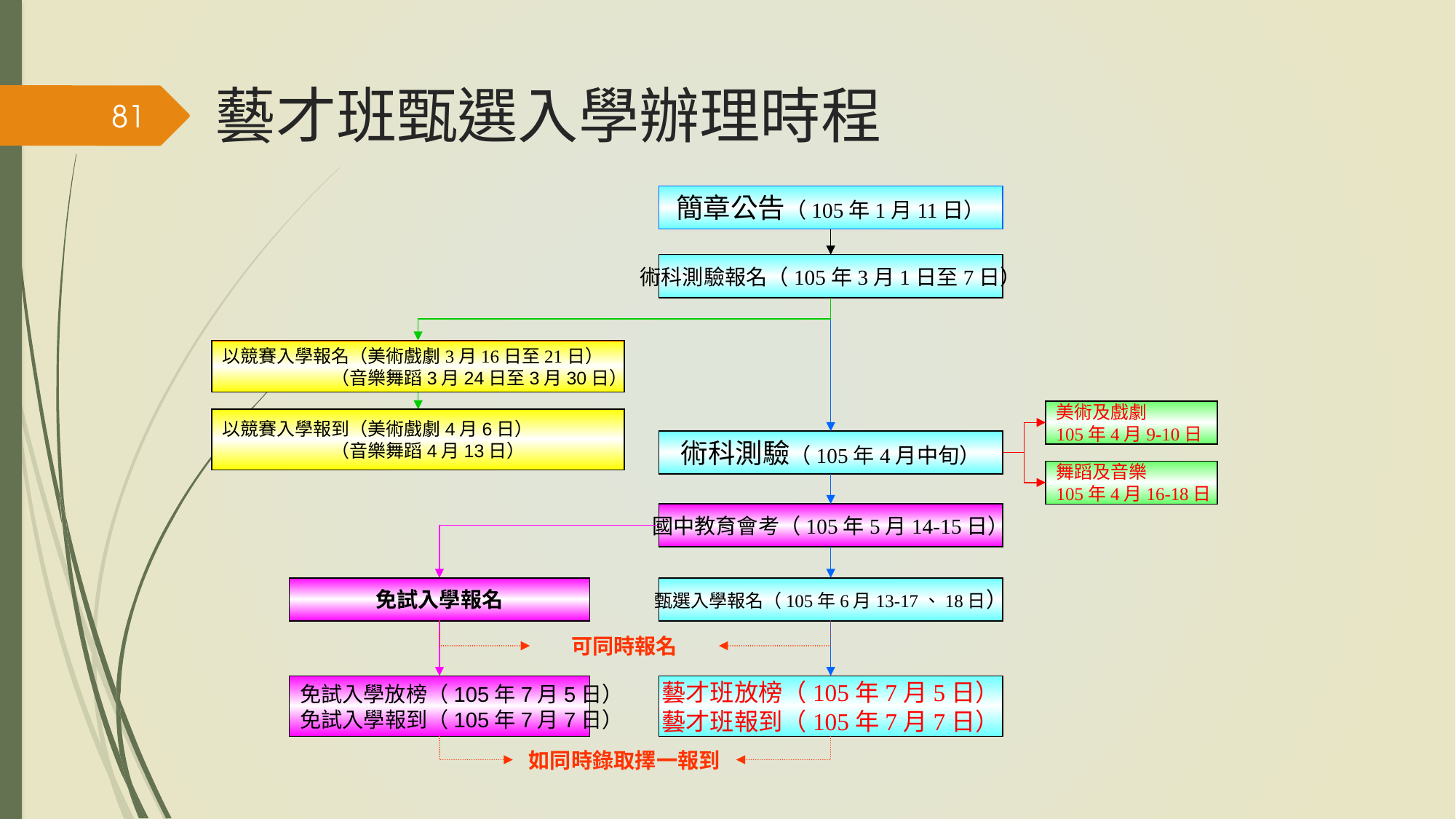

# 藝才班甄選入學辦理時程
81
簡章公告（105年1月11日）
術科測驗報名（105年3月1日至7日）
以競賽入學報名（美術戲劇3月16日至21日）
　　　　　　（音樂舞蹈3月24日至3月30日）
美術及戲劇
105年4月9-10日
以競賽入學報到（美術戲劇4月6日）
　　　　　　（音樂舞蹈4月13日）
術科測驗（105年4月中旬）
舞蹈及音樂
105年4月16-18日
國中教育會考（105年5月14-15日）
免試入學報名
甄選入學報名（105年6月13-17、18日）
可同時報名
免試入學放榜（105年7月5日）
免試入學報到（105年7月7日）
藝才班放榜（105年7月5日）
藝才班報到（105年7月7日）
如同時錄取擇一報到